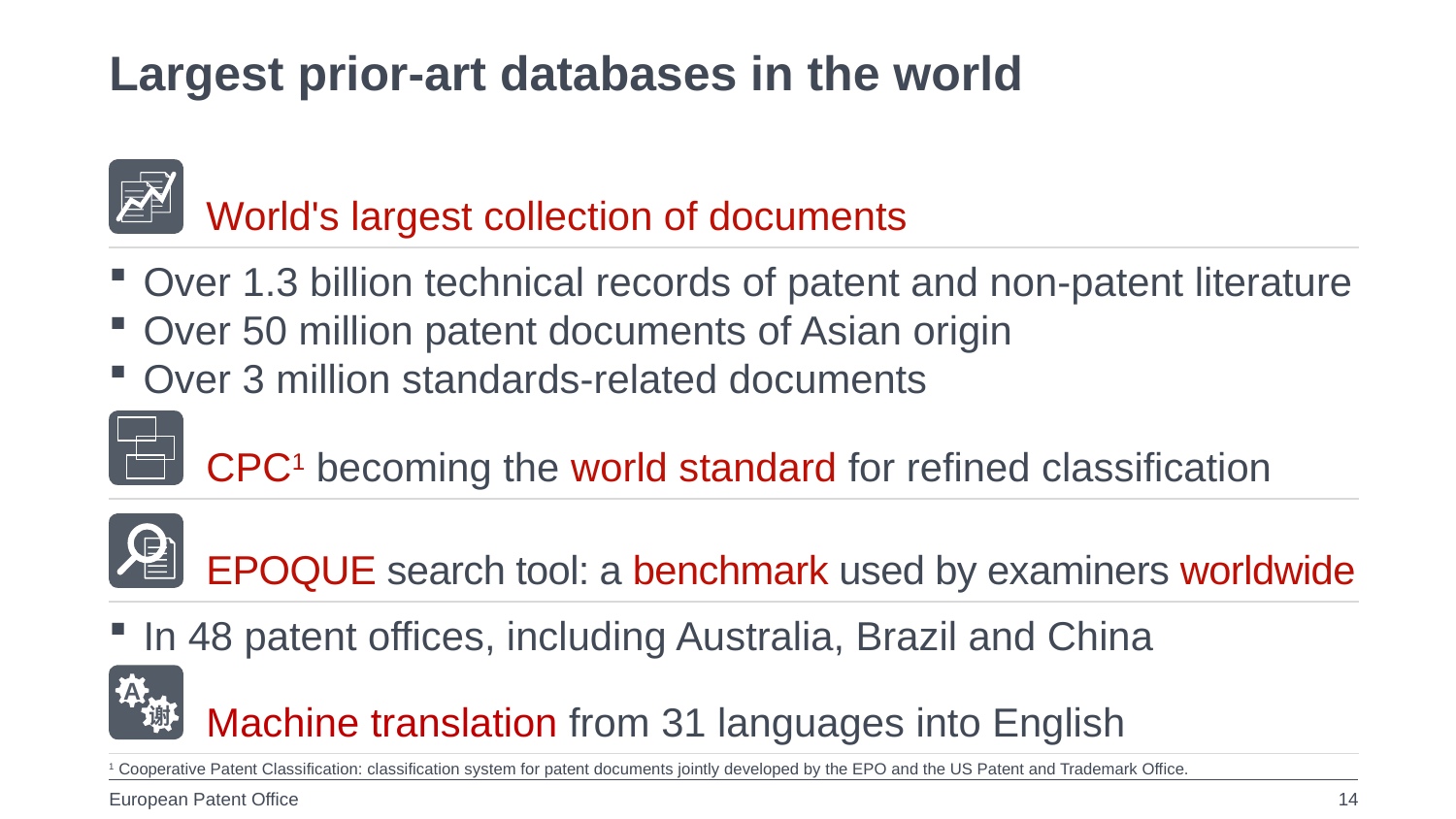

Largest prior-art databases in the world

World's largest collection of documents
Over 1.3 billion technical records of patent and non-patent literature
Over 50 million patent documents of Asian origin
Over 3 million standards-related documents

CPC1 becoming the world standard for refined classification

EPOQUE search tool: a benchmark used by examiners worldwide
In 48 patent offices, including Australia, Brazil and China

A

谢
Machine translation from 31 languages into English
1 Cooperative Patent Classification: classification system for patent documents jointly developed by the EPO and the US Patent and Trademark Office.
14